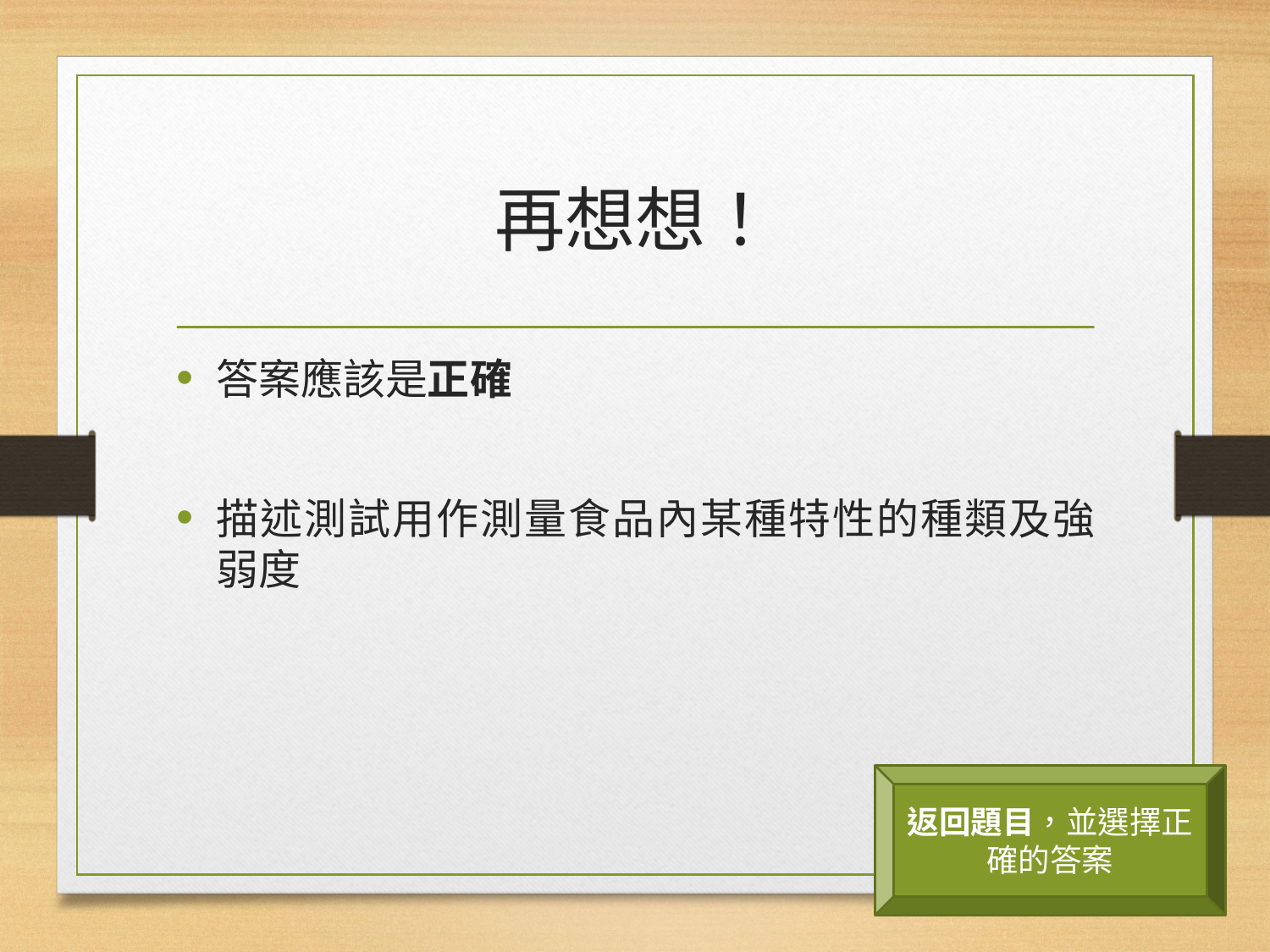

# 再想想！
答案應該是正確

描述測試用作測量食品內某種特性的種類及強弱度

返回題目，並選擇正確的答案